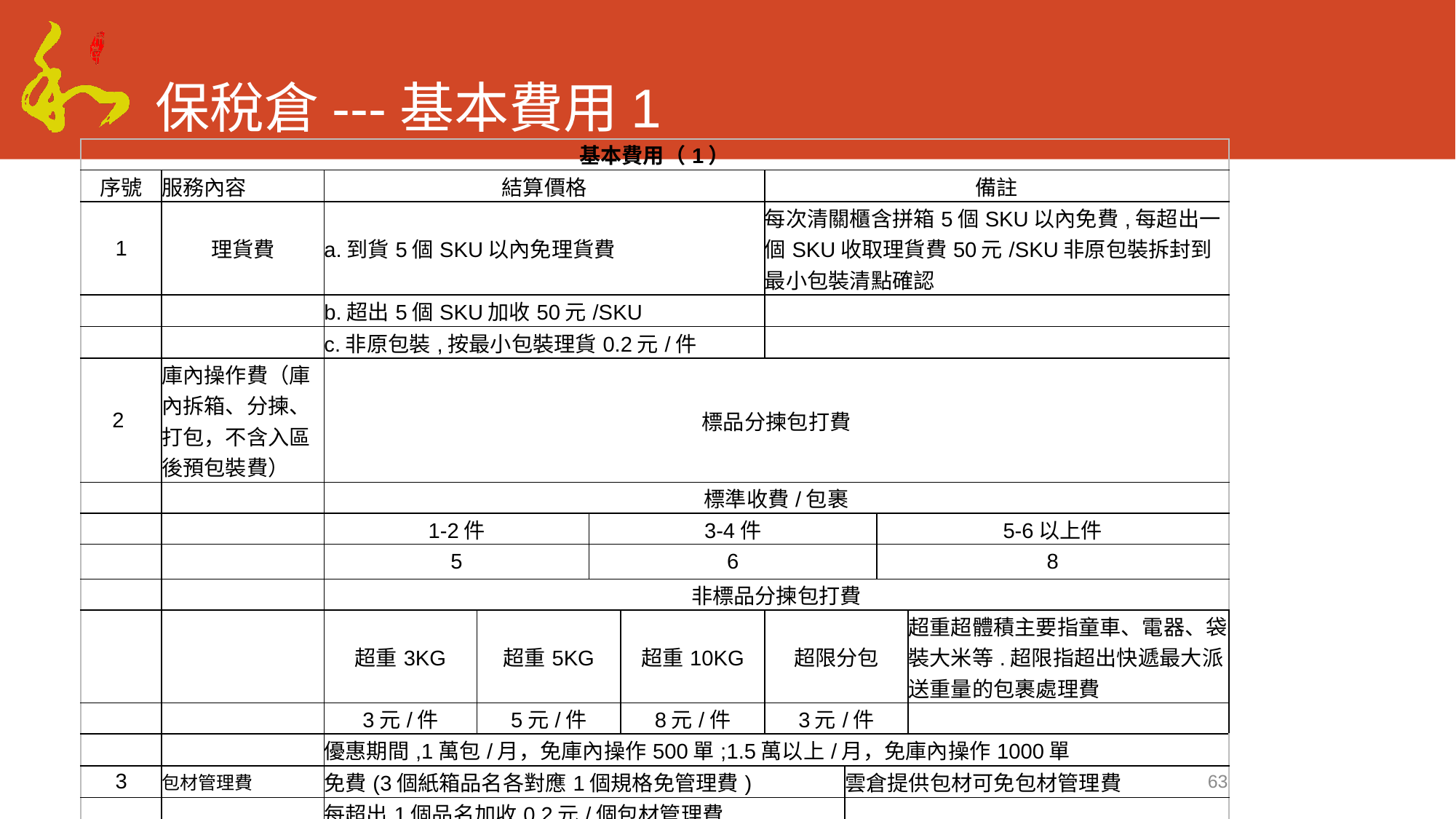

# 保稅倉---基本費用1
| 基本費用（1） |  |  |  |  |  |  |  |  |  |
| --- | --- | --- | --- | --- | --- | --- | --- | --- | --- |
| 序號 | 服務內容 | 結算價格 |  |  |  | 備註 |  |  |  |
| 1 | 理貨費 | a.到貨5個SKU以內免理貨費 |  |  |  | 每次清關櫃含拼箱5個SKU以內免費,每超出一個SKU收取理貨費50元/SKU非原包裝拆封到最小包裝清點確認 |  |  |  |
|  |  | b.超出5個SKU加收50元/SKU |  |  |  |  |  |  |  |
|  |  | c.非原包裝,按最小包裝理貨0.2元/件 |  |  |  |  |  |  |  |
| 2 | 庫內操作費（庫內拆箱、分揀、打包，不含入區後預包裝費） | 標品分揀包打費 |  |  |  |  |  |  |  |
|  |  | 標準收費/包裹 |  |  |  |  |  |  |  |
|  |  | 1-2件 |  | 3-4件 |  |  |  | 5-6以上件 |  |
|  |  | 5 |  | 6 |  |  |  | 8 |  |
|  |  | 非標品分揀包打費 |  |  |  |  |  |  |  |
|  |  | 超重3KG | 超重5KG |  | 超重10KG | 超限分包 |  |  | 超重超體積主要指童車、電器、袋裝大米等.超限指超出快遞最大派送重量的包裹處理費 |
|  |  | 3元/件 | 5元/件 |  | 8元/件 | 3元/件 |  |  |  |
|  |  | 優惠期間,1萬包/月，免庫內操作500單;1.5萬以上/月，免庫內操作1000單 |  |  |  |  |  |  |  |
| 3 | 包材管理費 | 免費(3個紙箱品名各對應1個規格免管理費) |  |  |  |  | 雲倉提供包材可免包材管理費 |  |  |
|  |  | 每超出1個品名加收0.2元/個包材管理費 |  |  |  |  |  |  |  |
63